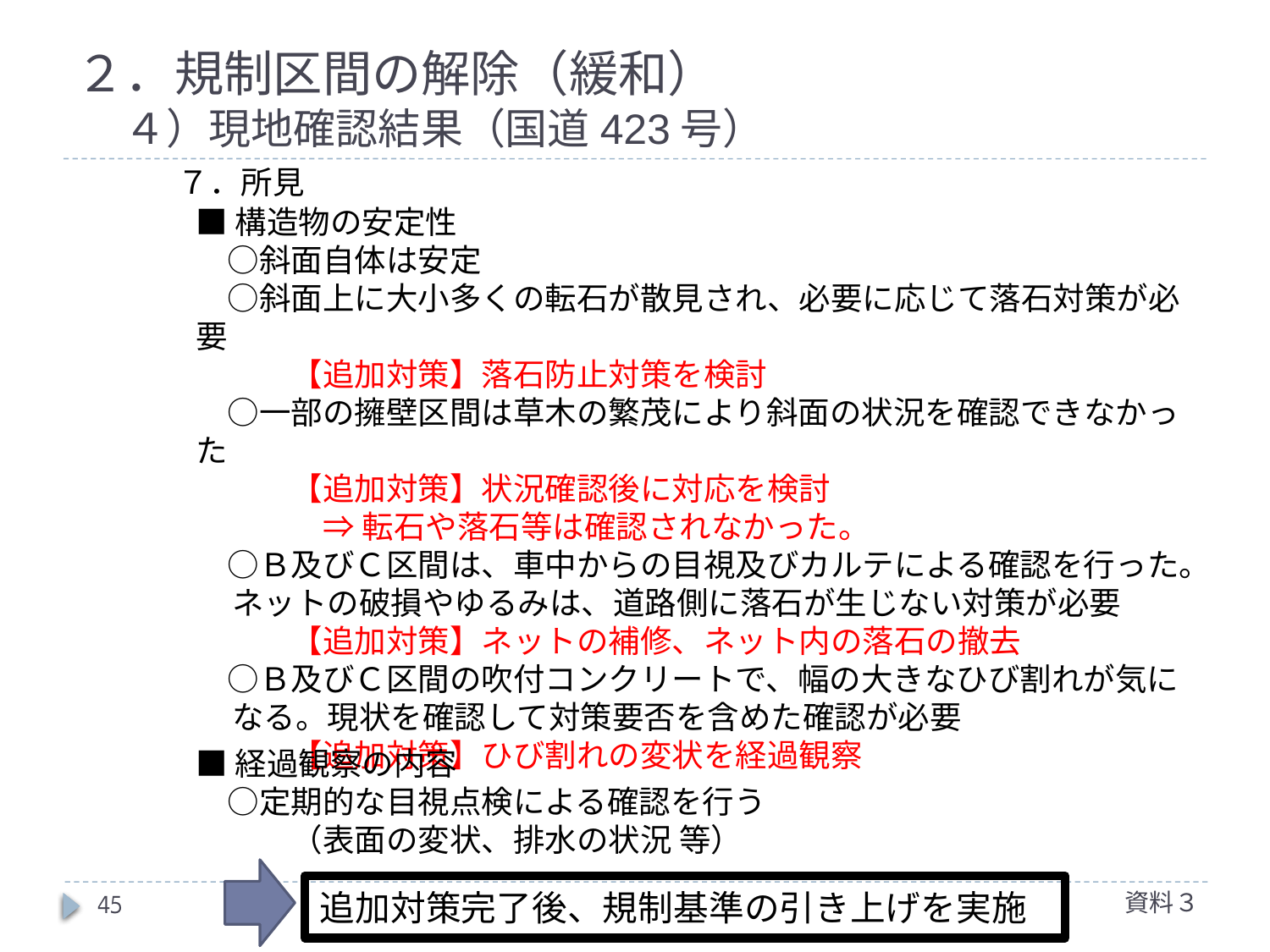

# ２．規制区間の解除（緩和） 　 ４）現地確認結果（国道423号）
７．所見
■構造物の安定性
　○斜面自体は安定
　○斜面上に大小多くの転石が散見され、必要に応じて落石対策が必要
　　　【追加対策】落石防止対策を検討
　○一部の擁壁区間は草木の繁茂により斜面の状況を確認できなかった
　　　【追加対策】状況確認後に対応を検討
	⇒転石や落石等は確認されなかった。
　○Ｂ及びＣ区間は、車中からの目視及びカルテによる確認を行った。ネットの破損やゆるみは、道路側に落石が生じない対策が必要
　　　【追加対策】ネットの補修、ネット内の落石の撤去
　○Ｂ及びＣ区間の吹付コンクリートで、幅の大きなひび割れが気になる。現状を確認して対策要否を含めた確認が必要
　　　【追加対策】ひび割れの変状を経過観察
■経過観察の内容
　○定期的な目視点検による確認を行う
　　　（表面の変状、排水の状況 等）

追加対策完了後、規制基準の引き上げを実施
資料３
45